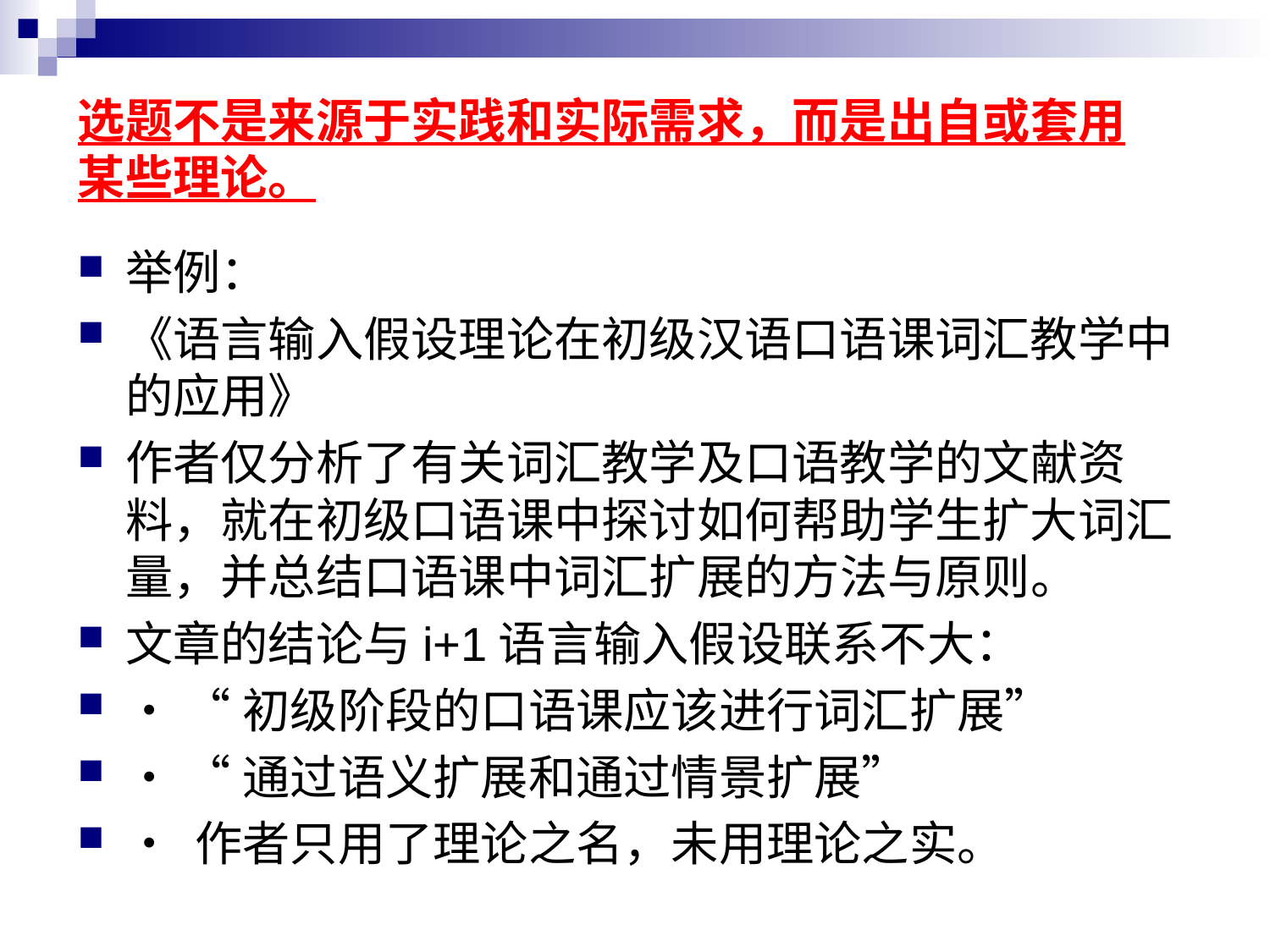

# 选题不是来源于实践和实际需求，而是出自或套用某些理论。
举例：
《语言输入假设理论在初级汉语口语课词汇教学中的应用》
作者仅分析了有关词汇教学及口语教学的文献资料，就在初级口语课中探讨如何帮助学生扩大词汇量，并总结口语课中词汇扩展的方法与原则。
文章的结论与i+1语言输入假设联系不大：
• “初级阶段的口语课应该进行词汇扩展”
• “通过语义扩展和通过情景扩展”
• 作者只用了理论之名，未用理论之实。